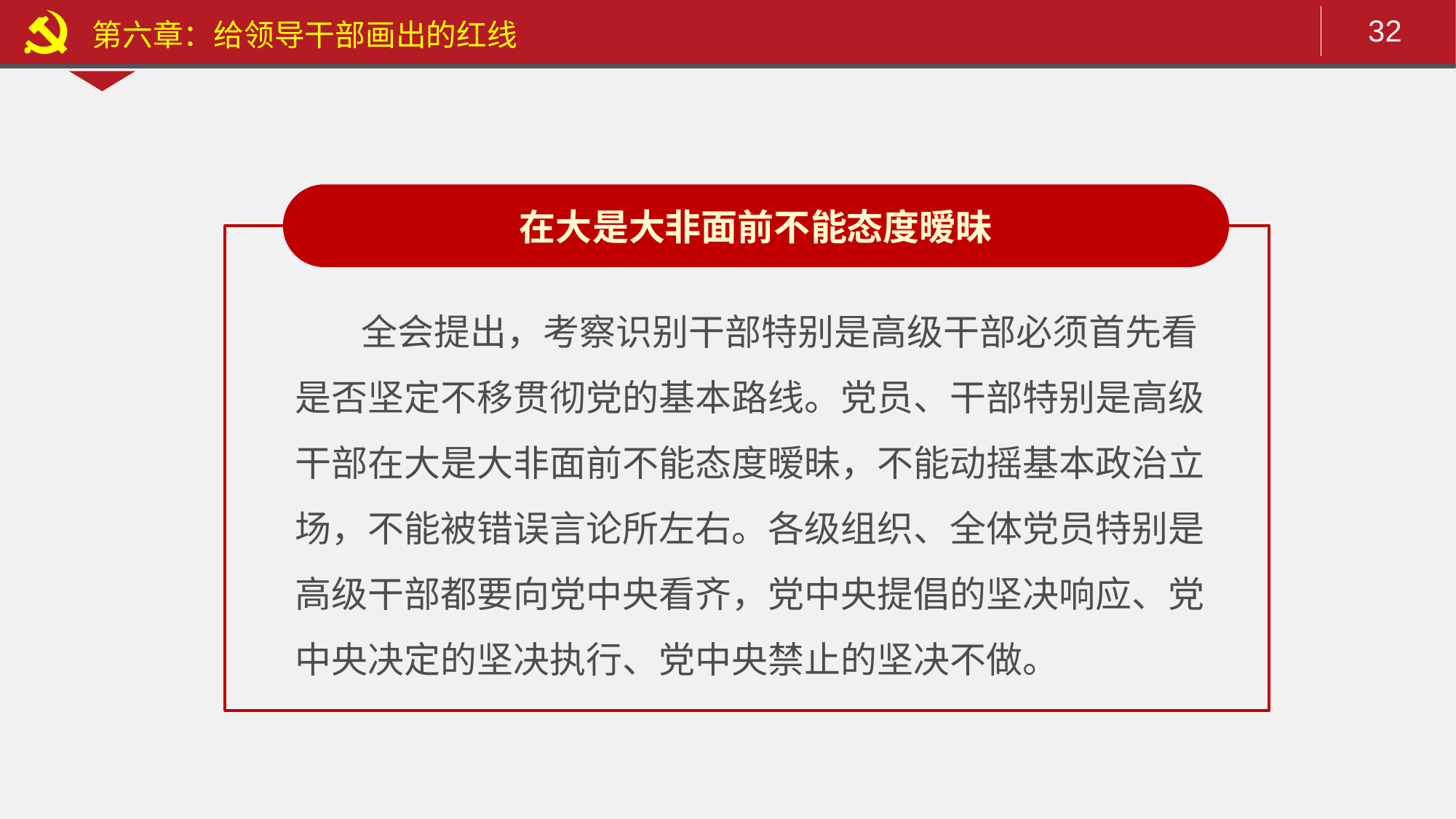

第六章：给领导干部画出的红线

在大是大非面前不能态度暧昧

       全会提出，考察识别干部特别是高级干部必须首先看是否坚定不移贯彻党的基本路线。党员、干部特别是高级干部在大是大非面前不能态度暧昧，不能动摇基本政治立场，不能被错误言论所左右。各级组织、全体党员特别是高级干部都要向党中央看齐，党中央提倡的坚决响应、党中央决定的坚决执行、党中央禁止的坚决不做。